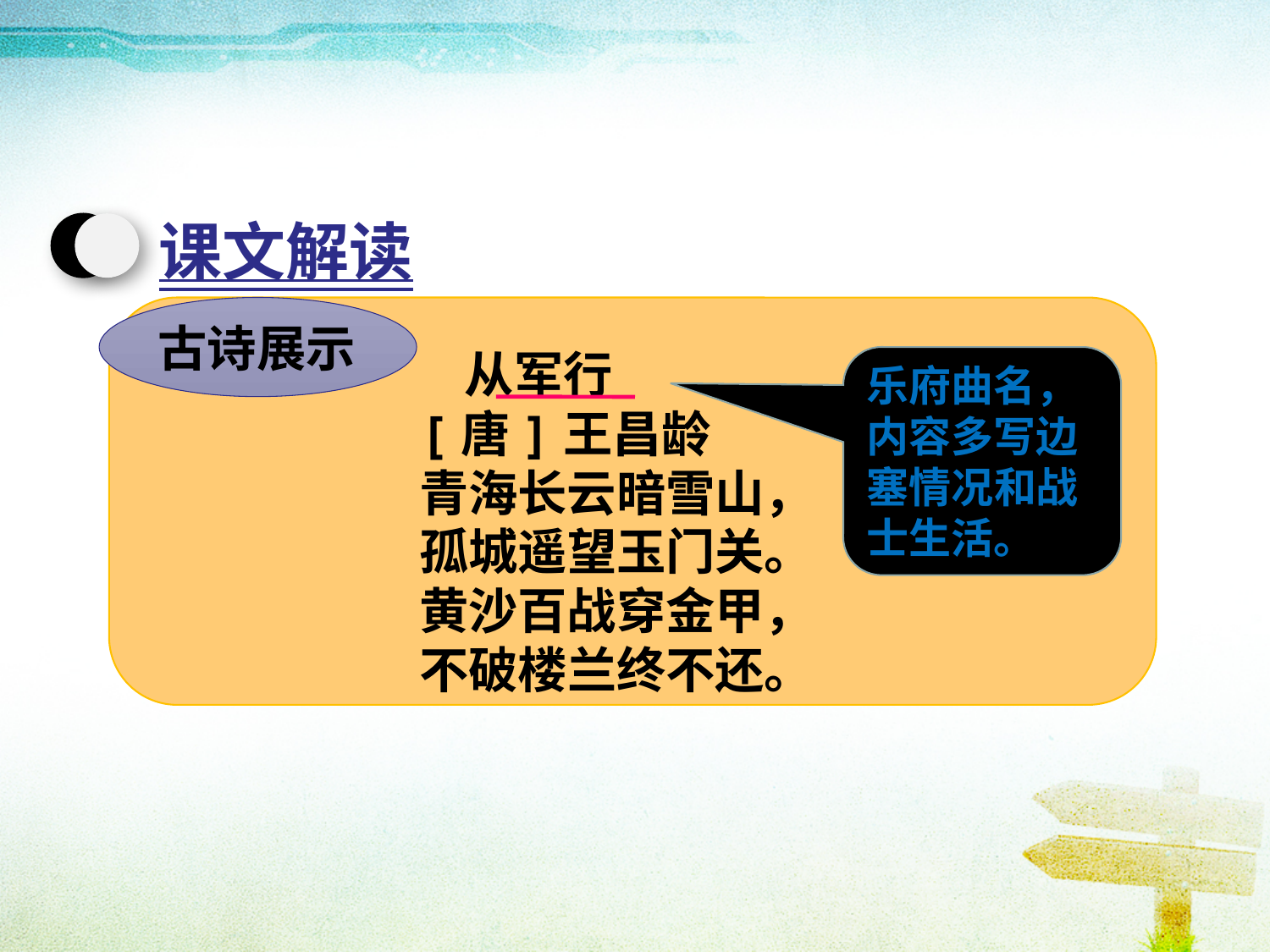

课文解读

古诗展示

   从军行
[唐]王昌龄
青海长云暗雪山，孤城遥望玉门关。
黄沙百战穿金甲，不破楼兰终不还。
乐府曲名，内容多写边塞情况和战士生活。